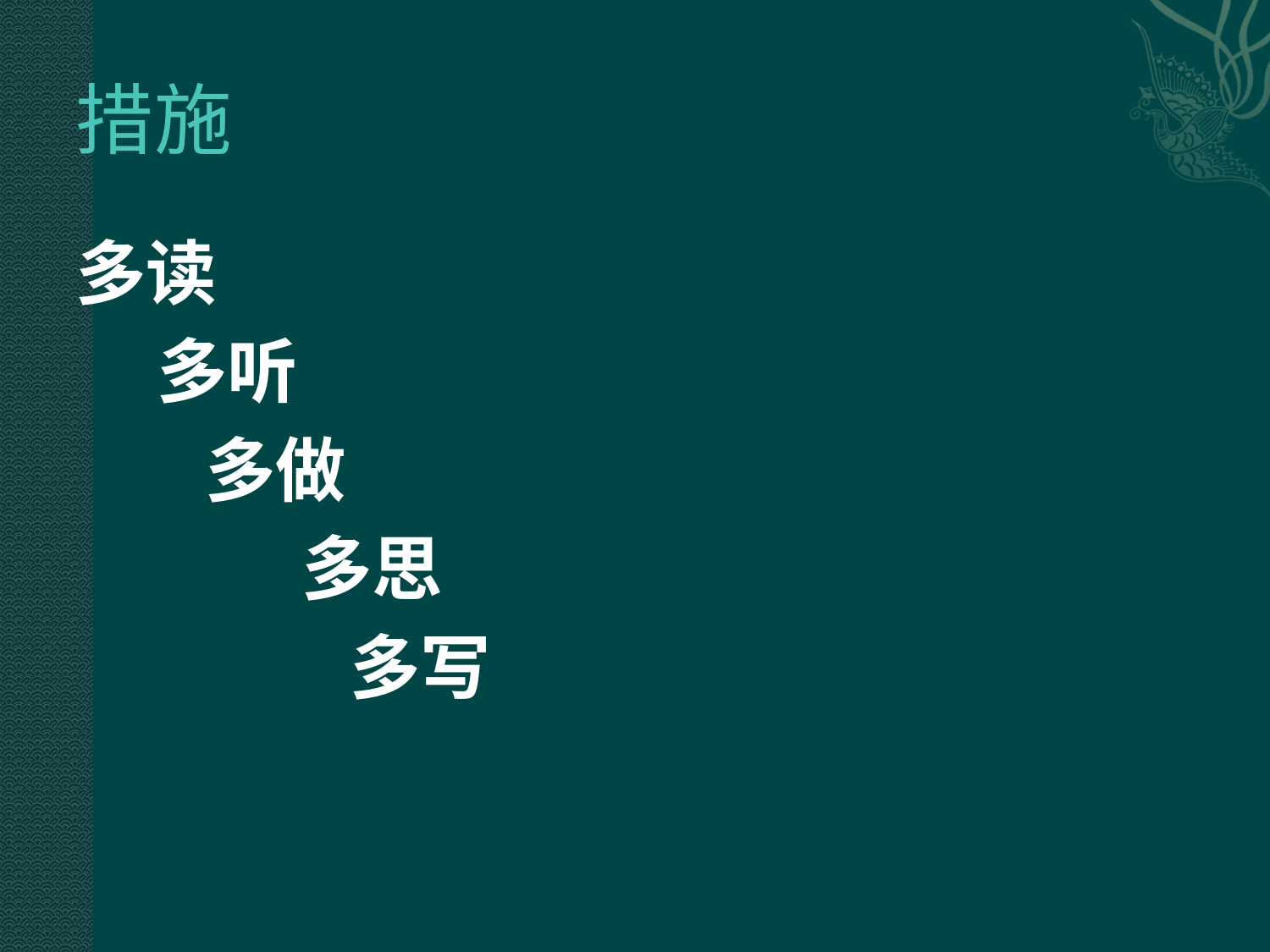

# 措施
多读
    多听
       多做
             多思
                多写